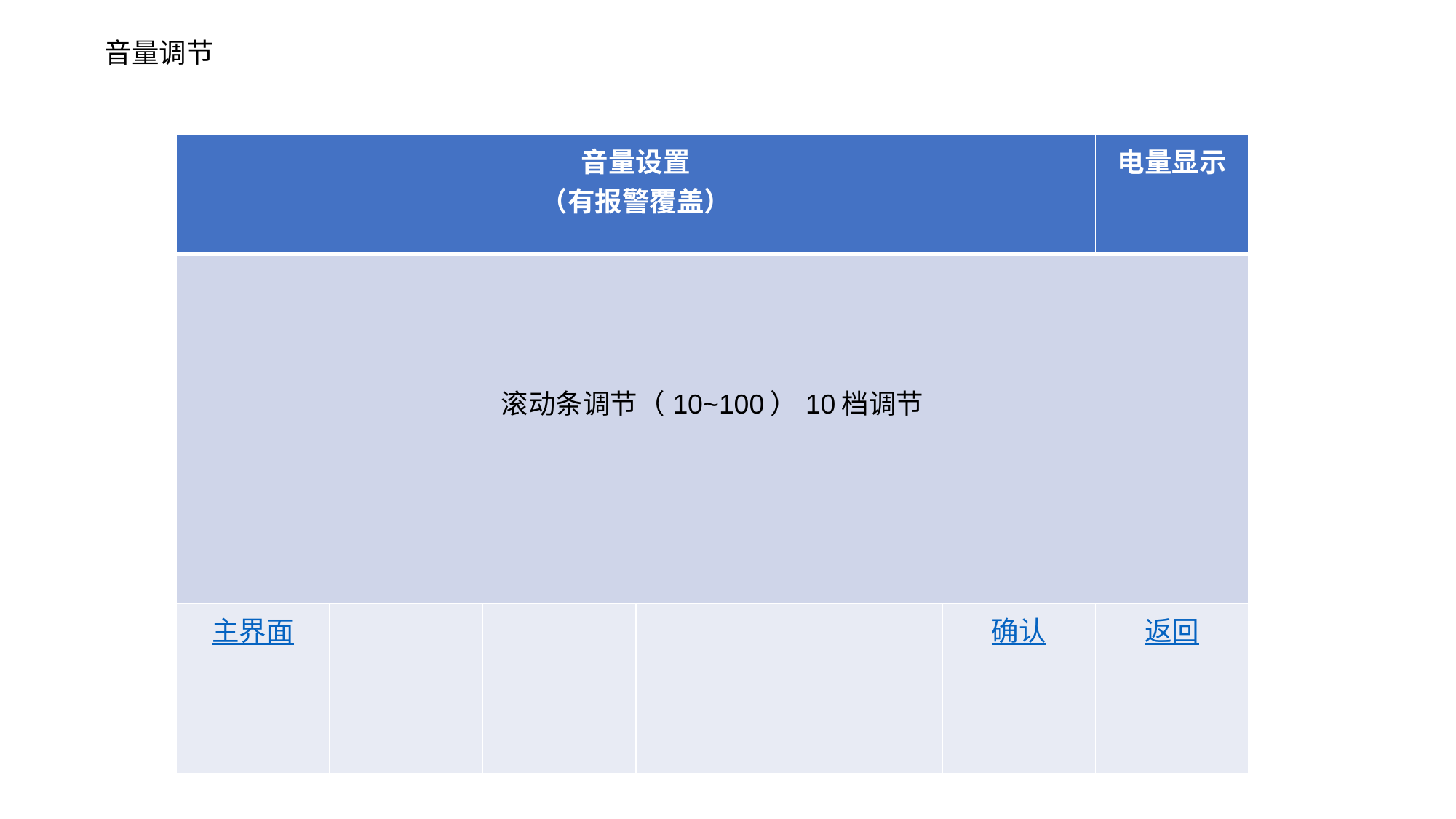

音量调节
| 音量设置 （有报警覆盖） |  |  |  |  |  | 电量显示 |
| --- | --- | --- | --- | --- | --- | --- |
| 滚动条调节（10~100）10档调节 |  |  |  |  |  |  |
| 主界面 |  |  |  |  | 确认 | 返回 |